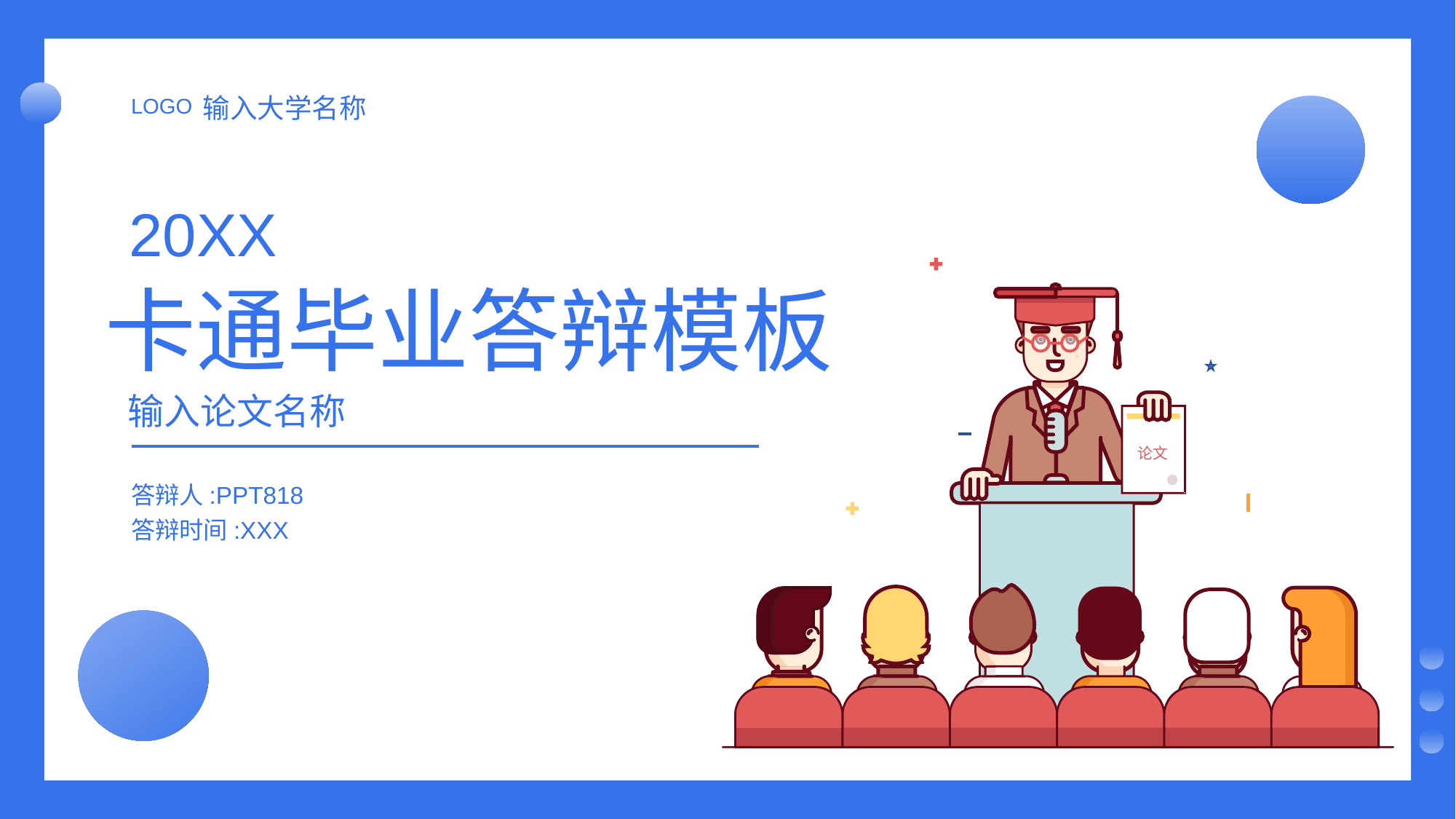

输入大学名称
LOGO
20XX
卡通毕业答辩模板
输入论文名称
答辩人:PPT818
答辩时间:XXX

论文